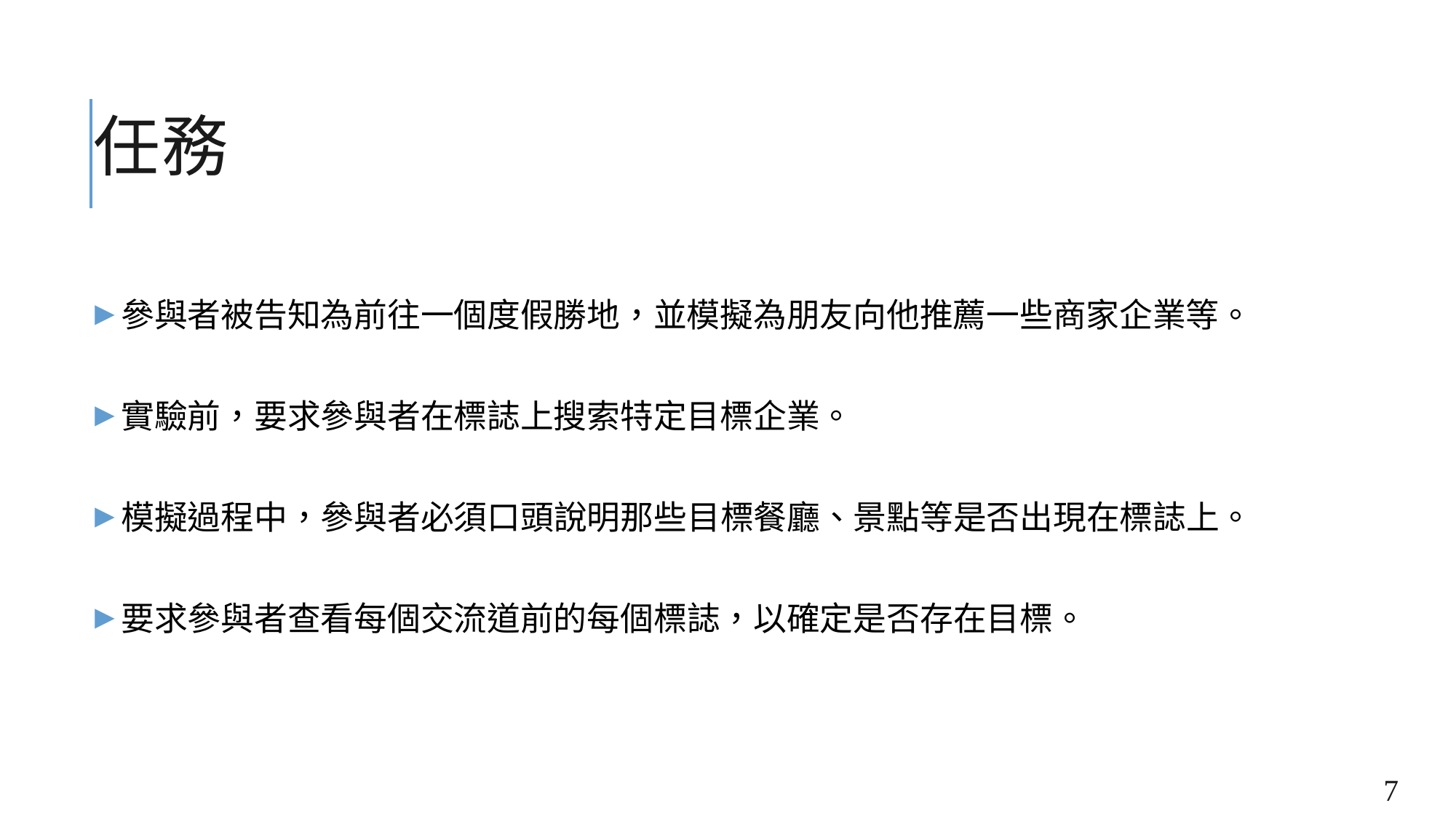

# 任務
參與者被告知為前往一個度假勝地，並模擬為朋友向他推薦一些商家企業等。
實驗前，要求參與者在標誌上搜索特定目標企業。
模擬過程中，參與者必須口頭說明那些目標餐廳、景點等是否出現在標誌上。
要求參與者查看每個交流道前的每個標誌，以確定是否存在目標。

7